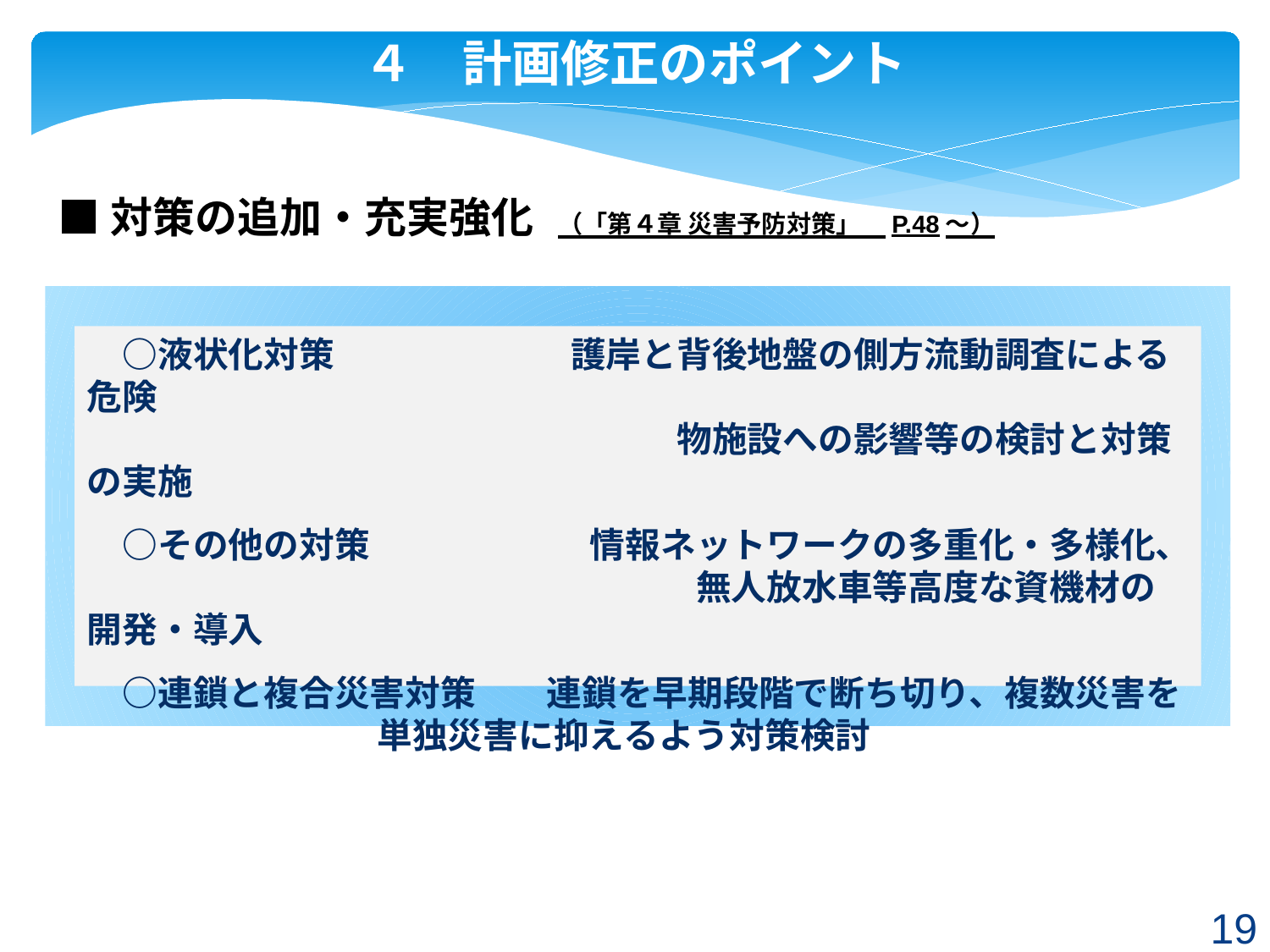

４　計画修正のポイント

■対策の追加・充実強化　（「第４章 災害予防対策」　P.48～）

　○液状化対策　　　　　　   護岸と背後地盤の側方流動調査による危険
　　　　　　　　　　　　　　　　   物施設への影響等の検討と対策の実施
　○その他の対策　　　　　　 情報ネットワークの多重化・多様化、
　　　　　　　　　　　　　　　　　 無人放水車等高度な資機材の開発・導入
　○連鎖と複合災害対策　　連鎖を早期段階で断ち切り、複数災害を
                                   単独災害に抑えるよう対策検討

19